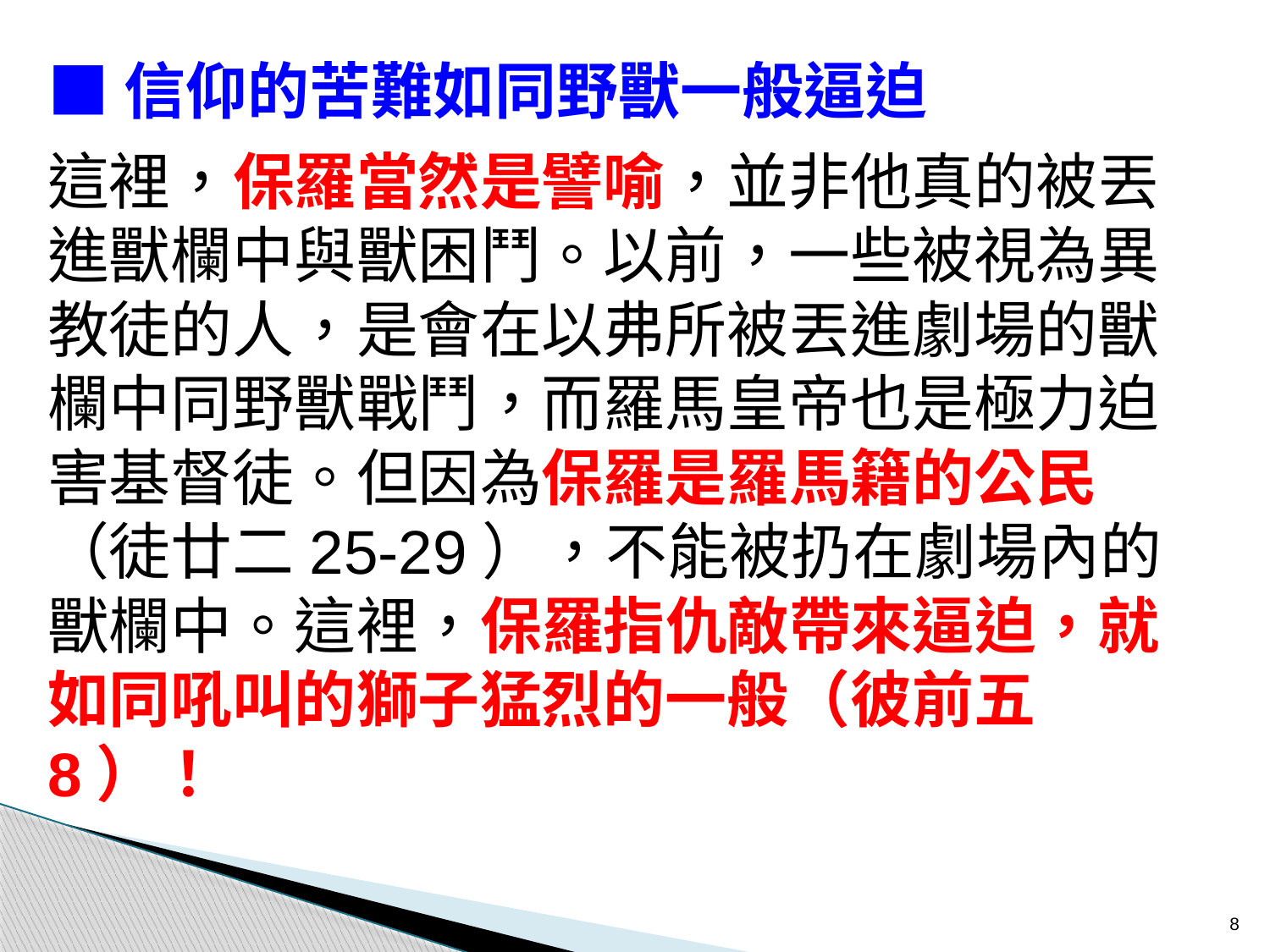

■信仰的苦難如同野獸一般逼迫
這裡，保羅當然是譬喻，並非他真的被丟進獸欄中與獸困鬥。以前，一些被視為異教徒的人，是會在以弗所被丟進劇場的獸欄中同野獸戰鬥，而羅馬皇帝也是極力迫害基督徒。但因為保羅是羅馬籍的公民（徒廿二25-29），不能被扔在劇場內的獸欄中。這裡，保羅指仇敵帶來逼迫，就如同吼叫的獅子猛烈的一般（彼前五8）！
8